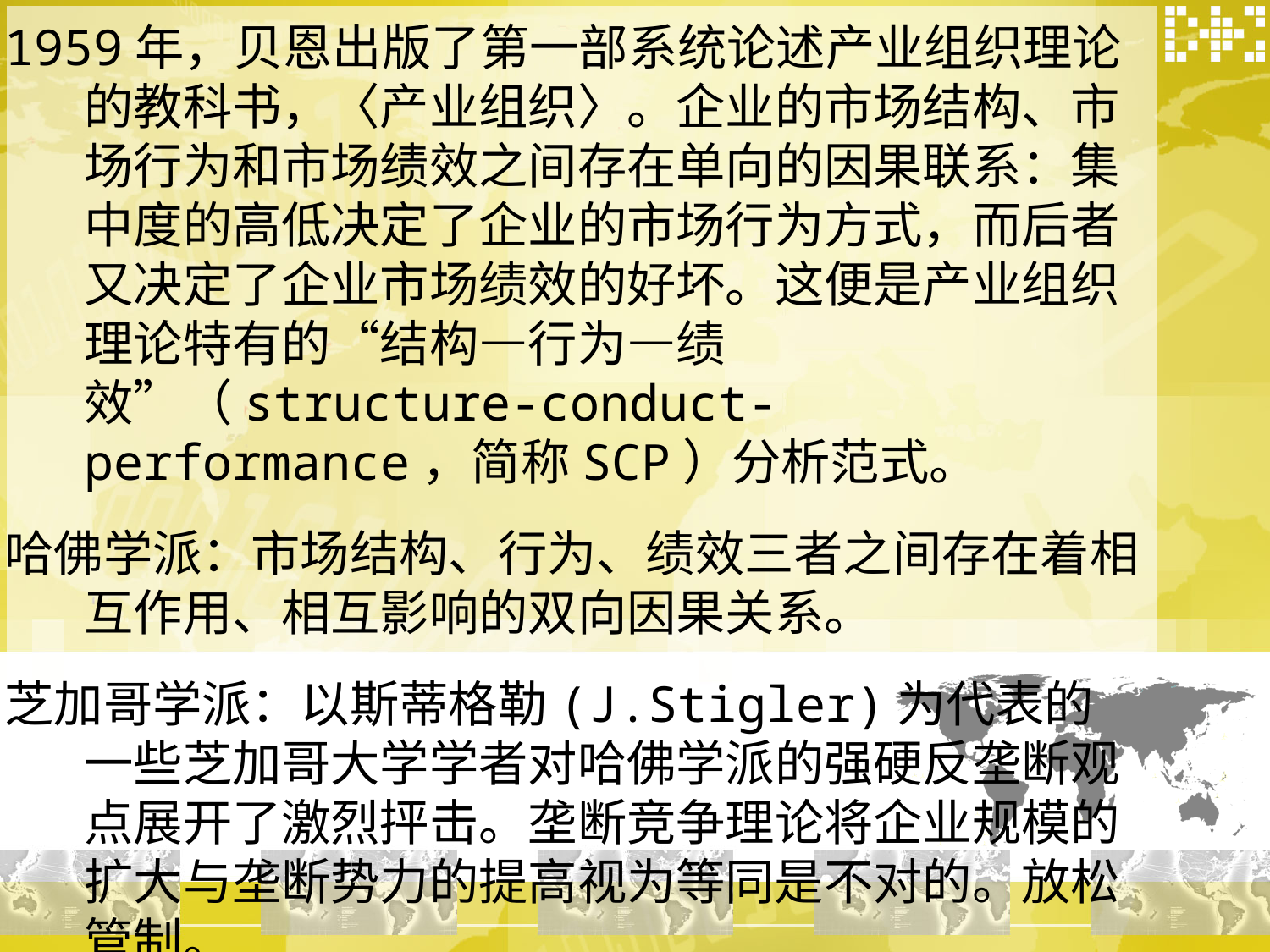

1959年，贝恩出版了第一部系统论述产业组织理论的教科书，〈产业组织〉。企业的市场结构、市场行为和市场绩效之间存在单向的因果联系：集中度的高低决定了企业的市场行为方式，而后者又决定了企业市场绩效的好坏。这便是产业组织理论特有的“结构—行为—绩效”（structure-conduct-performance，简称SCP）分析范式。
哈佛学派：市场结构、行为、绩效三者之间存在着相互作用、相互影响的双向因果关系。
芝加哥学派：以斯蒂格勒(J.Stigler)为代表的一些芝加哥大学学者对哈佛学派的强硬反垄断观点展开了激烈抨击。垄断竞争理论将企业规模的扩大与垄断势力的提高视为等同是不对的。放松管制。